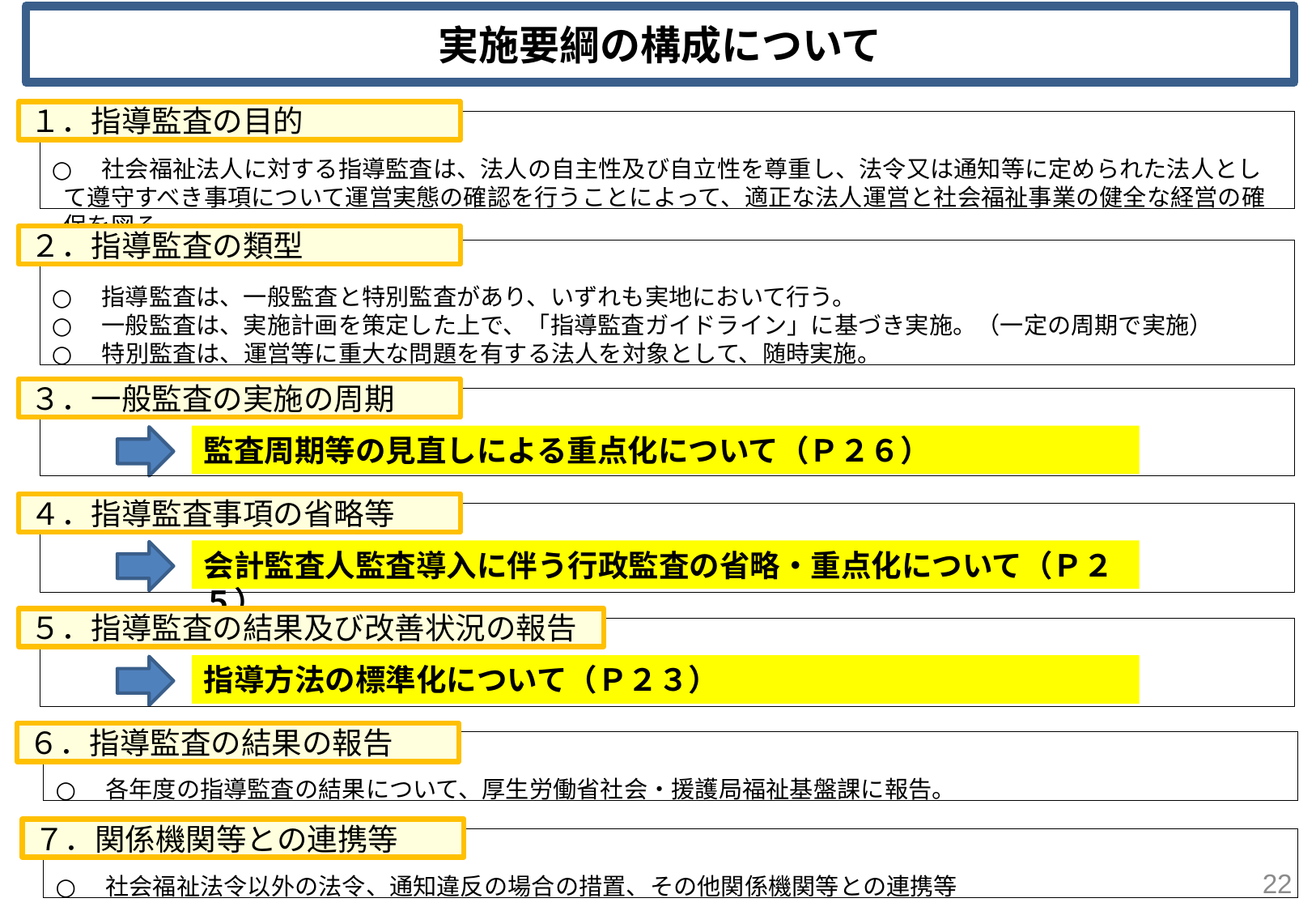

実施要綱の構成について
１．指導監査の目的

○　社会福祉法人に対する指導監査は、法人の自主性及び自立性を尊重し、法令又は通知等に定められた法人として遵守すべき事項について運営実態の確認を行うことによって、適正な法人運営と社会福祉事業の健全な経営の確保を図る。
２．指導監査の類型

○　指導監査は、一般監査と特別監査があり、いずれも実地において行う。
○　一般監査は、実施計画を策定した上で、「指導監査ガイドライン」に基づき実施。（一定の周期で実施）
○　特別監査は、運営等に重大な問題を有する法人を対象として、随時実施。
３．一般監査の実施の周期

監査周期等の見直しによる重点化について（Ｐ２６）

４．指導監査事項の省略等

会計監査人監査導入に伴う行政監査の省略・重点化について（Ｐ２５）

５．指導監査の結果及び改善状況の報告

指導方法の標準化について（Ｐ２３）

６．指導監査の結果の報告

○　各年度の指導監査の結果について、厚生労働省社会・援護局福祉基盤課に報告。
７．関係機関等との連携等

○　社会福祉法令以外の法令、通知違反の場合の措置、その他関係機関等との連携等
22